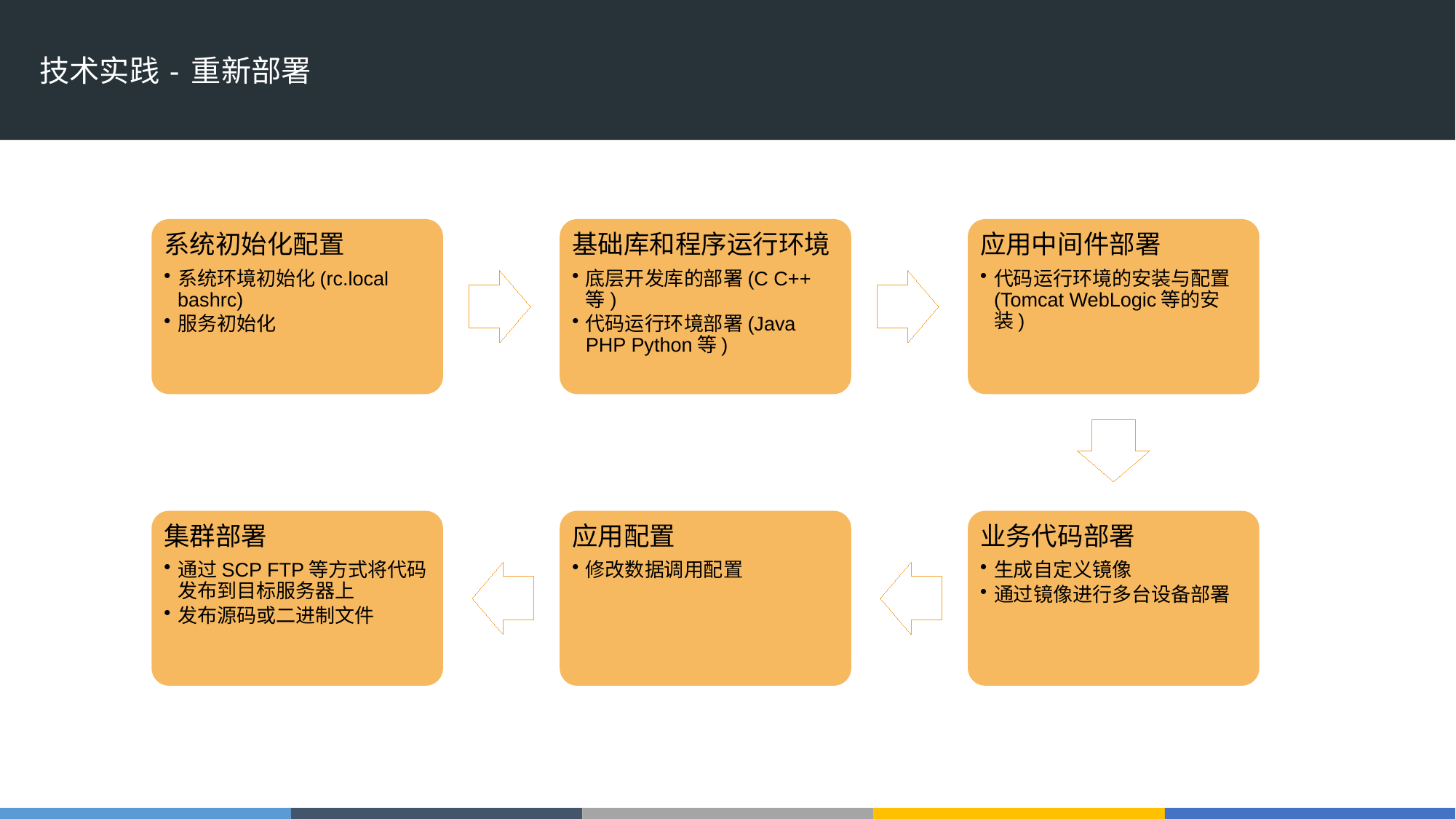

# 技术实践 - 重新部署
系统初始化配置
系统环境初始化(rc.local bashrc)
服务初始化
基础库和程序运行环境
底层开发库的部署(C C++等)
代码运行环境部署(Java PHP Python等)
应用中间件部署
代码运行环境的安装与配置(Tomcat WebLogic等的安装)

集群部署
通过SCP FTP等方式将代码发布到目标服务器上
发布源码或二进制文件
应用配置
修改数据调用配置
业务代码部署
生成自定义镜像
通过镜像进行多台设备部署